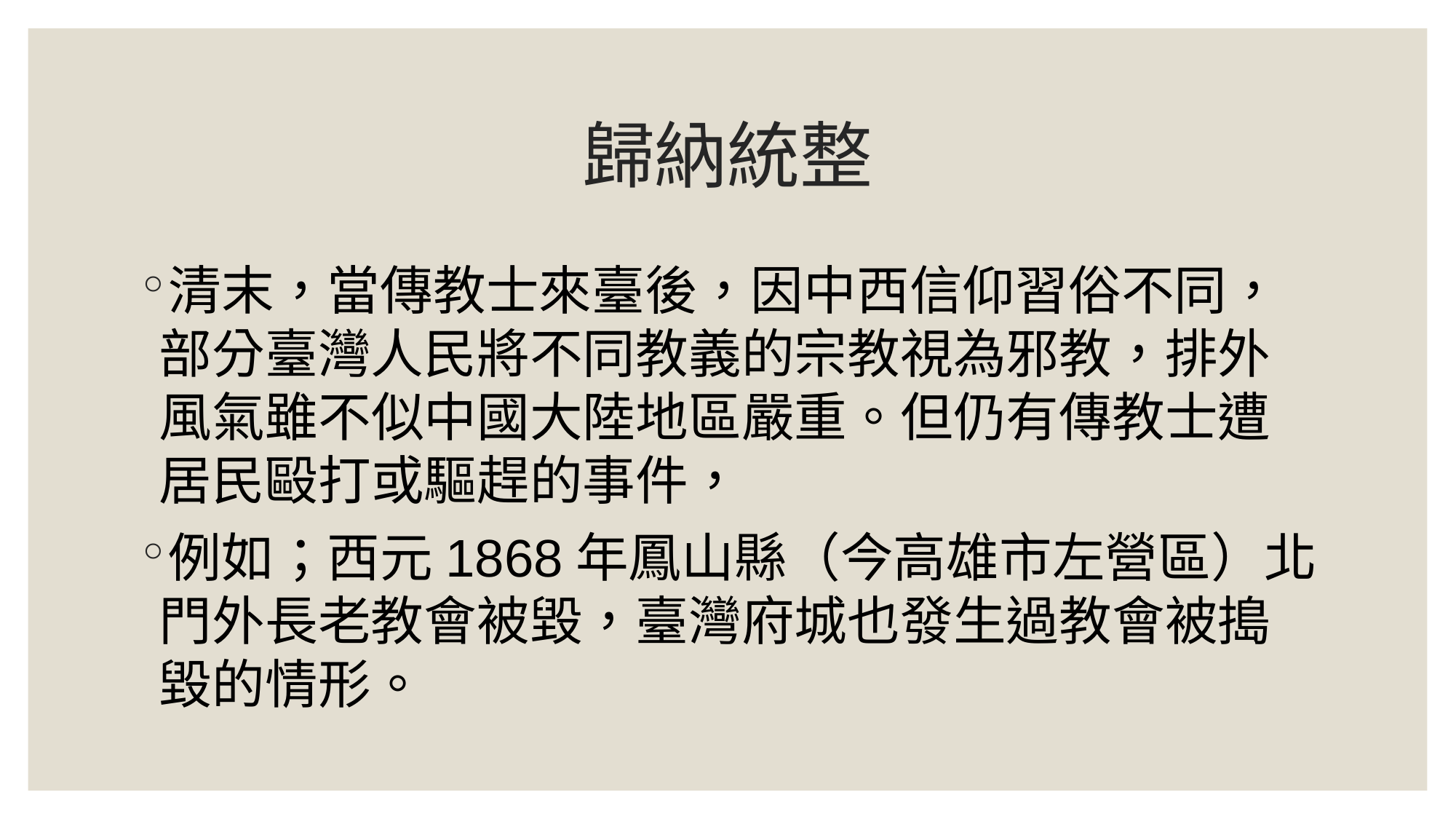

# 歸納統整
清末，當傳教士來臺後，因中西信仰習俗不同，部分臺灣人民將不同教義的宗教視為邪教，排外風氣雖不似中國大陸地區嚴重。但仍有傳教士遭居民毆打或驅趕的事件，
例如；西元1868年鳳山縣（今高雄市左營區）北門外長老教會被毀，臺灣府城也發生過教會被搗毀的情形。